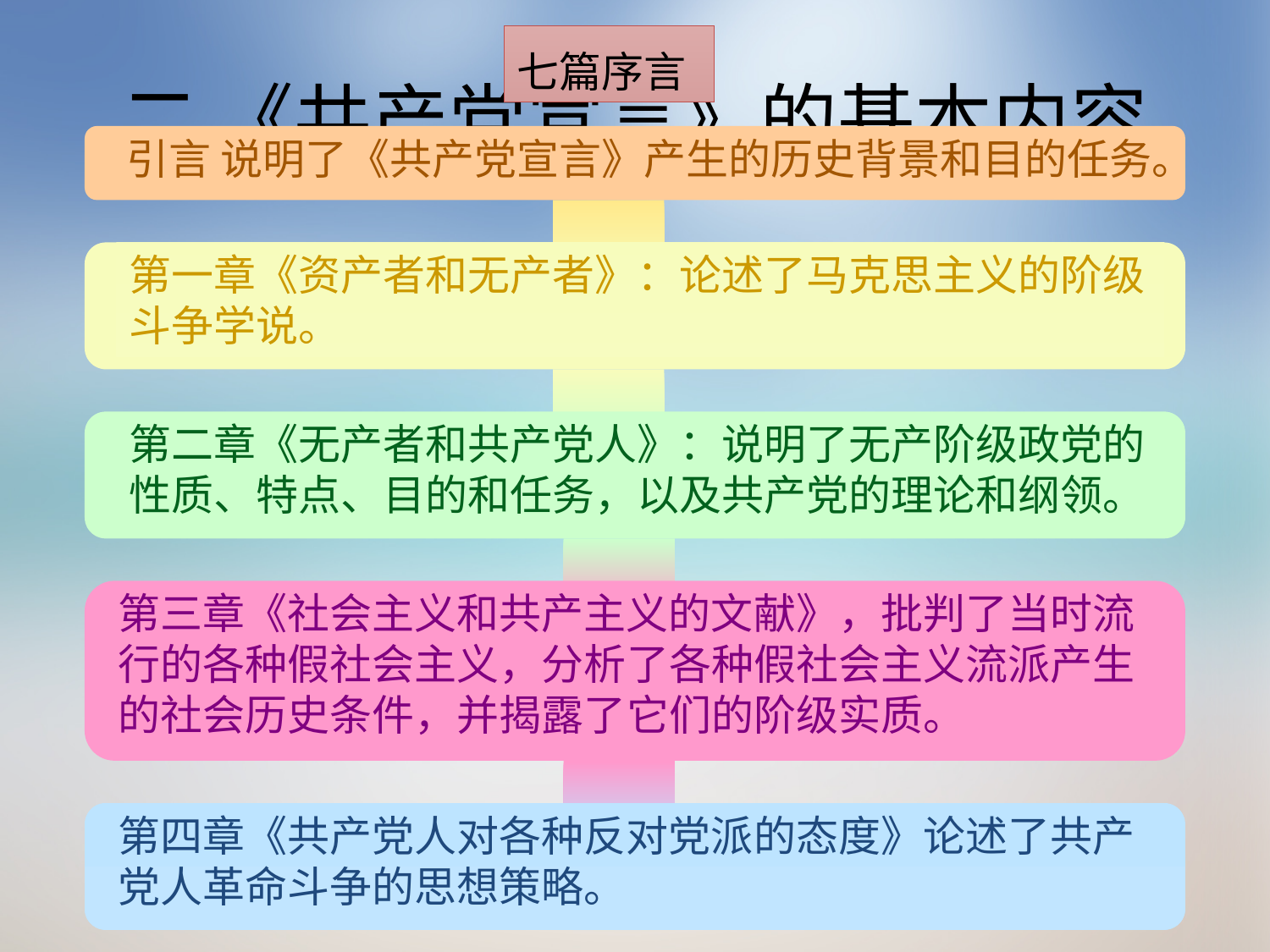

七篇序言
# 二 《共产党宣言》的基本内容

  引言 说明了《共产党宣言》产生的历史背景和目的任务。

第一章《资产者和无产者》：论述了马克思主义的阶级斗争学说。

第二章《无产者和共产党人》：说明了无产阶级政党的性质、特点、目的和任务，以及共产党的理论和纲领。

第三章《社会主义和共产主义的文献》，批判了当时流行的各种假社会主义，分析了各种假社会主义流派产生的社会历史条件，并揭露了它们的阶级实质。

第四章《共产党人对各种反对党派的态度》论述了共产党人革命斗争的思想策略。